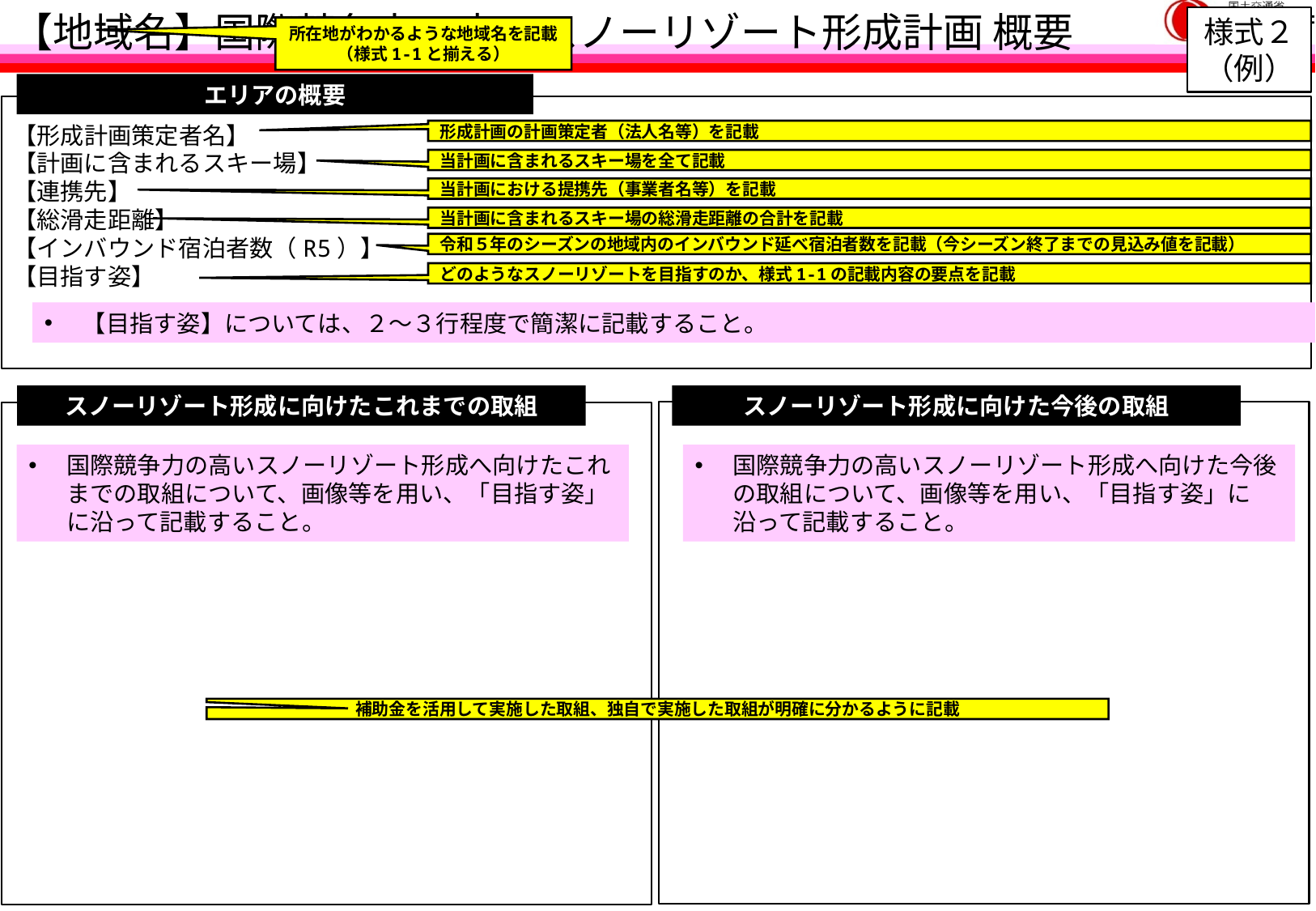

# 【地域名】国際競争力の高いスノーリゾート形成計画 概要
様式２（例）
所在地がわかるような地域名を記載
（様式1-1と揃える）
エリアの概要

【形成計画策定者名】
【計画に含まれるスキー場】
【連携先】
【総滑走距離】
【インバウンド宿泊者数（R5）】
【目指す姿】
形成計画の計画策定者（法人名等）を記載
当計画に含まれるスキー場を全て記載
当計画における提携先（事業者名等）を記載
当計画に含まれるスキー場の総滑走距離の合計を記載
令和５年のシーズンの地域内のインバウンド延べ宿泊者数を記載（今シーズン終了までの見込み値を記載）
どのようなスノーリゾートを目指すのか、様式1-1の記載内容の要点を記載
【目指す姿】については、２～３行程度で簡潔に記載すること。
スノーリゾート形成に向けたこれまでの取組
スノーリゾート形成に向けた今後の取組

国際競争力の高いスノーリゾート形成へ向けたこれまでの取組について、画像等を用い、「目指す姿」に沿って記載すること。
国際競争力の高いスノーリゾート形成へ向けた今後の取組について、画像等を用い、「目指す姿」に沿って記載すること。
補助金を活用して実施した取組、独自で実施した取組が明確に分かるように記載